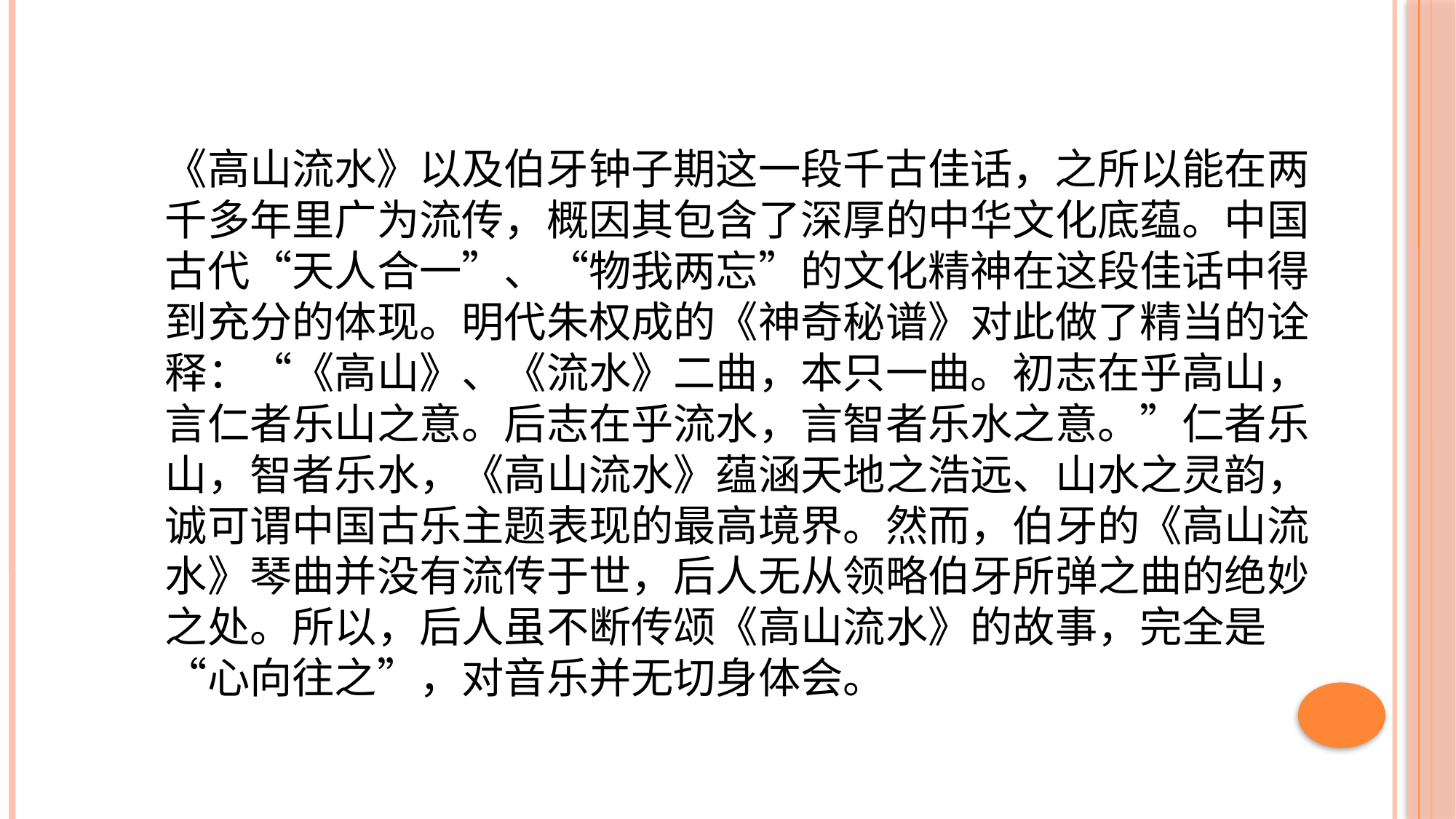

《高山流水》以及伯牙钟子期这一段千古佳话，之所以能在两千多年里广为流传，概因其包含了深厚的中华文化底蕴。中国古代“天人合一”、“物我两忘”的文化精神在这段佳话中得到充分的体现。明代朱权成的《神奇秘谱》对此做了精当的诠释：“《高山》、《流水》二曲，本只一曲。初志在乎高山，言仁者乐山之意。后志在乎流水，言智者乐水之意。”仁者乐山，智者乐水，《高山流水》蕴涵天地之浩远、山水之灵韵，诚可谓中国古乐主题表现的最高境界。然而，伯牙的《高山流水》琴曲并没有流传于世，后人无从领略伯牙所弹之曲的绝妙之处。所以，后人虽不断传颂《高山流水》的故事，完全是“心向往之”，对音乐并无切身体会。